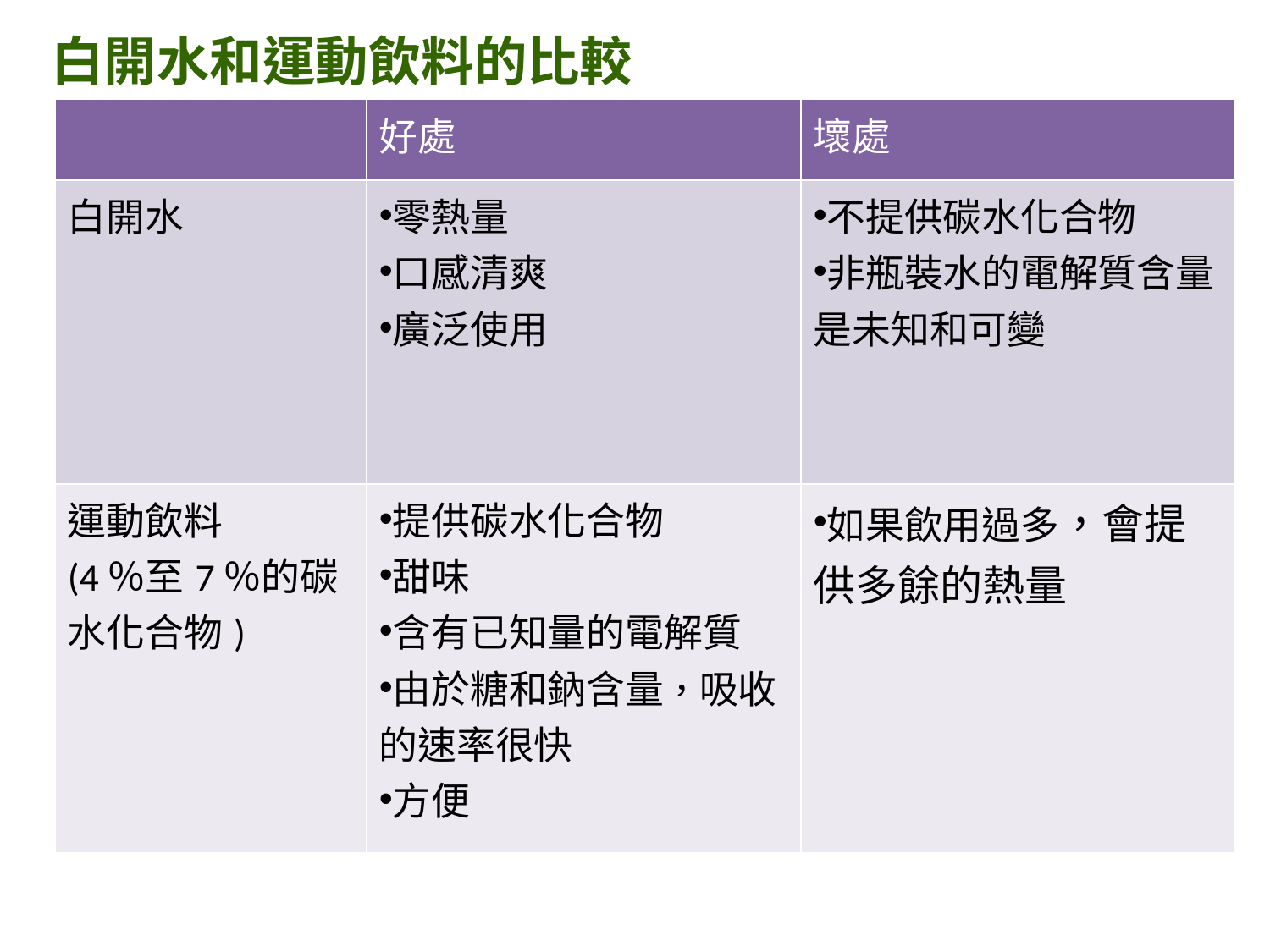

白開水和運動飲料的比較
|  | 好處 | 壞處 |
| --- | --- | --- |
| 白開水 | 零熱量 口感清爽 廣泛使用 | 不提供碳水化合物 非瓶裝水的電解質含量是未知和可變 |
| 運動飲料 (4％至7％的碳水化合物) | 提供碳水化合物 甜味 含有已知量的電解質 由於糖和鈉含量，吸收的速率很快 方便 | 如果飲用過多，會提供多餘的熱量 |